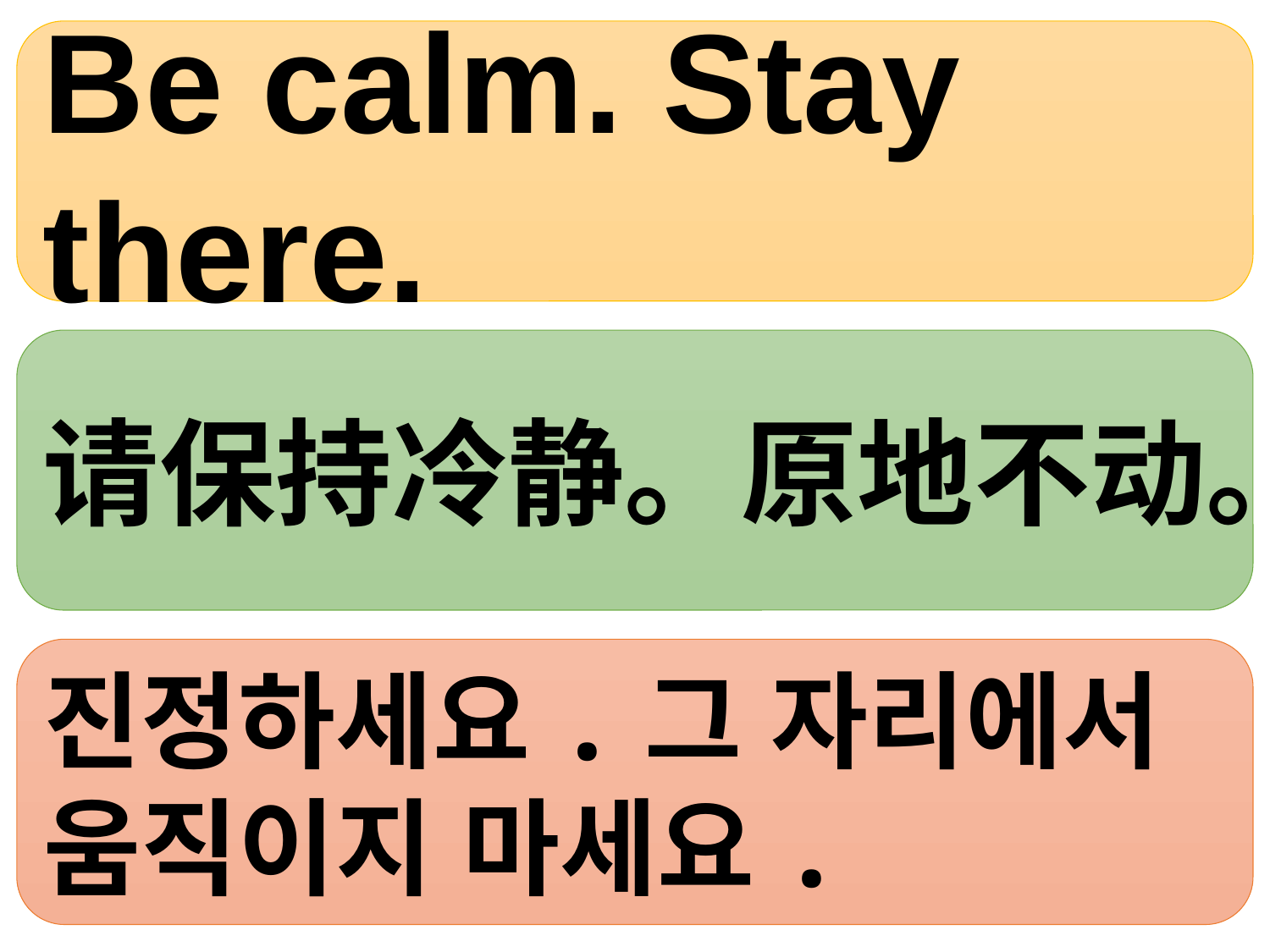

Be calm. Stay there.
请保持冷静。原地不动。
진정하세요.그 자리에서 움직이지 마세요.